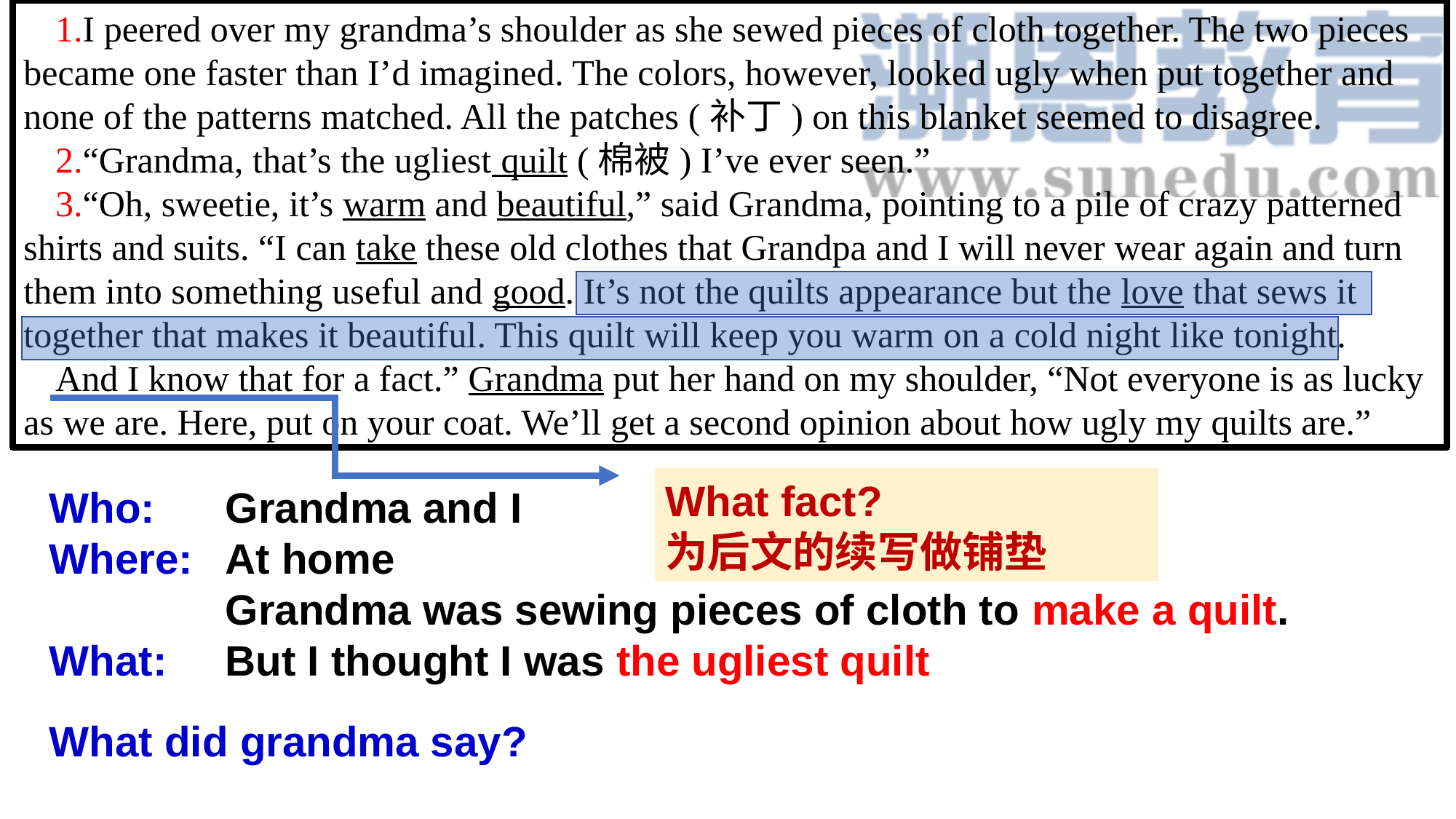

1.I peered over my grandma’s shoulder as she sewed pieces of cloth together. The two pieces became one faster than I’d imagined. The colors, however, looked ugly when put together and none of the patterns matched. All the patches (补丁) on this blanket seemed to disagree.
2.“Grandma, that’s the ugliest quilt (棉被) I’ve ever seen.”
3.“Oh, sweetie, it’s warm and beautiful,” said Grandma, pointing to a pile of crazy patterned shirts and suits. “I can take these old clothes that Grandpa and I will never wear again and turn them into something useful and good. It’s not the quilts appearance but the love that sews it together that makes it beautiful. This quilt will keep you warm on a cold night like tonight.
And I know that for a fact.” Grandma put her hand on my shoulder, “Not everyone is as lucky as we are. Here, put on your coat. We’ll get a second opinion about how ugly my quilts are.”

What fact?
为后文的续写做铺垫
Who:
Where:

What:
Grandma and I
At home
Grandma was sewing pieces of cloth to make a quilt.
But I thought I was the ugliest quilt
What did grandma say?